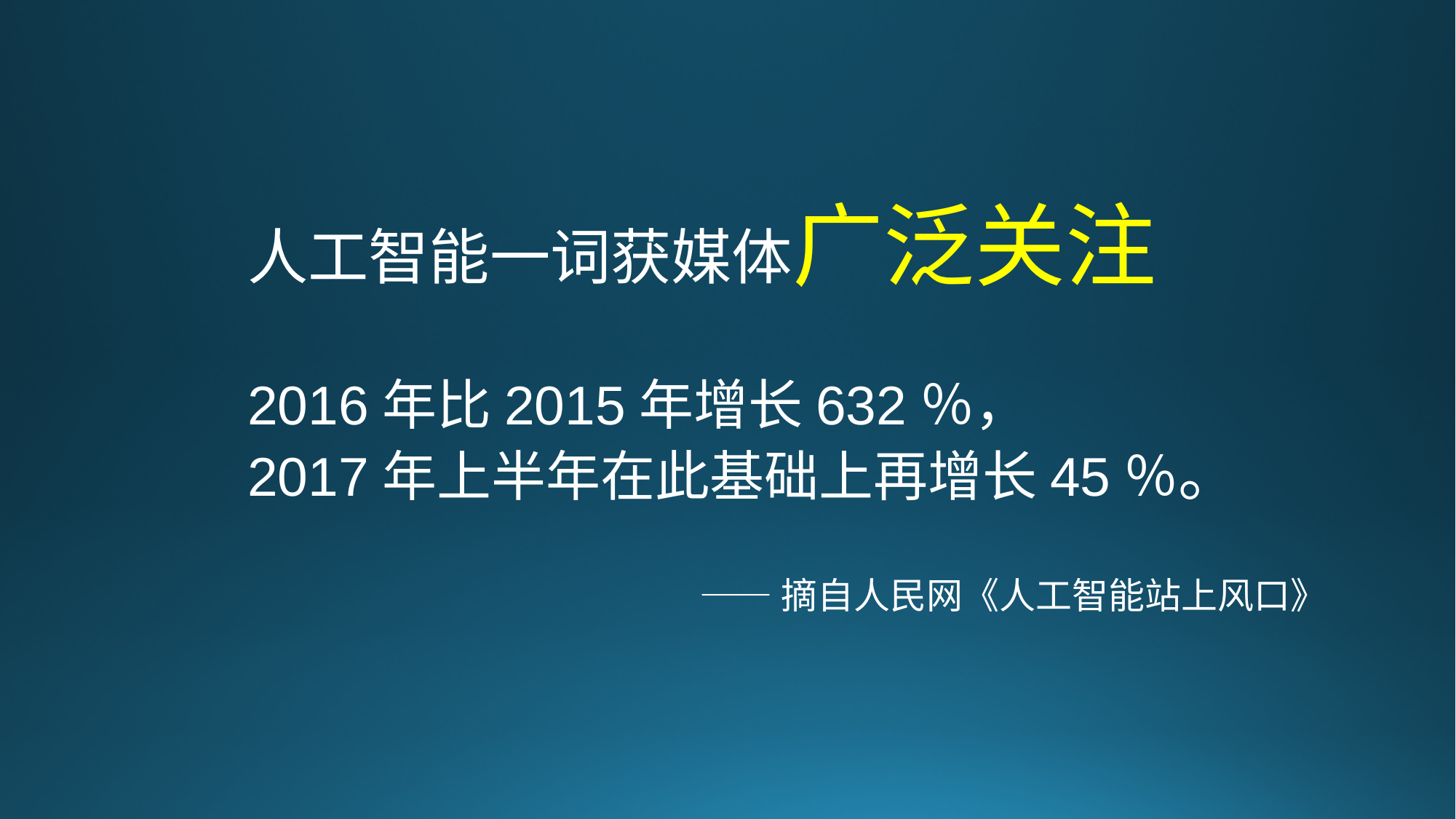

人工智能一词获媒体广泛关注

2016年比2015年增长632％，
2017年上半年在此基础上再增长45％。
——摘自人民网《人工智能站上风口》